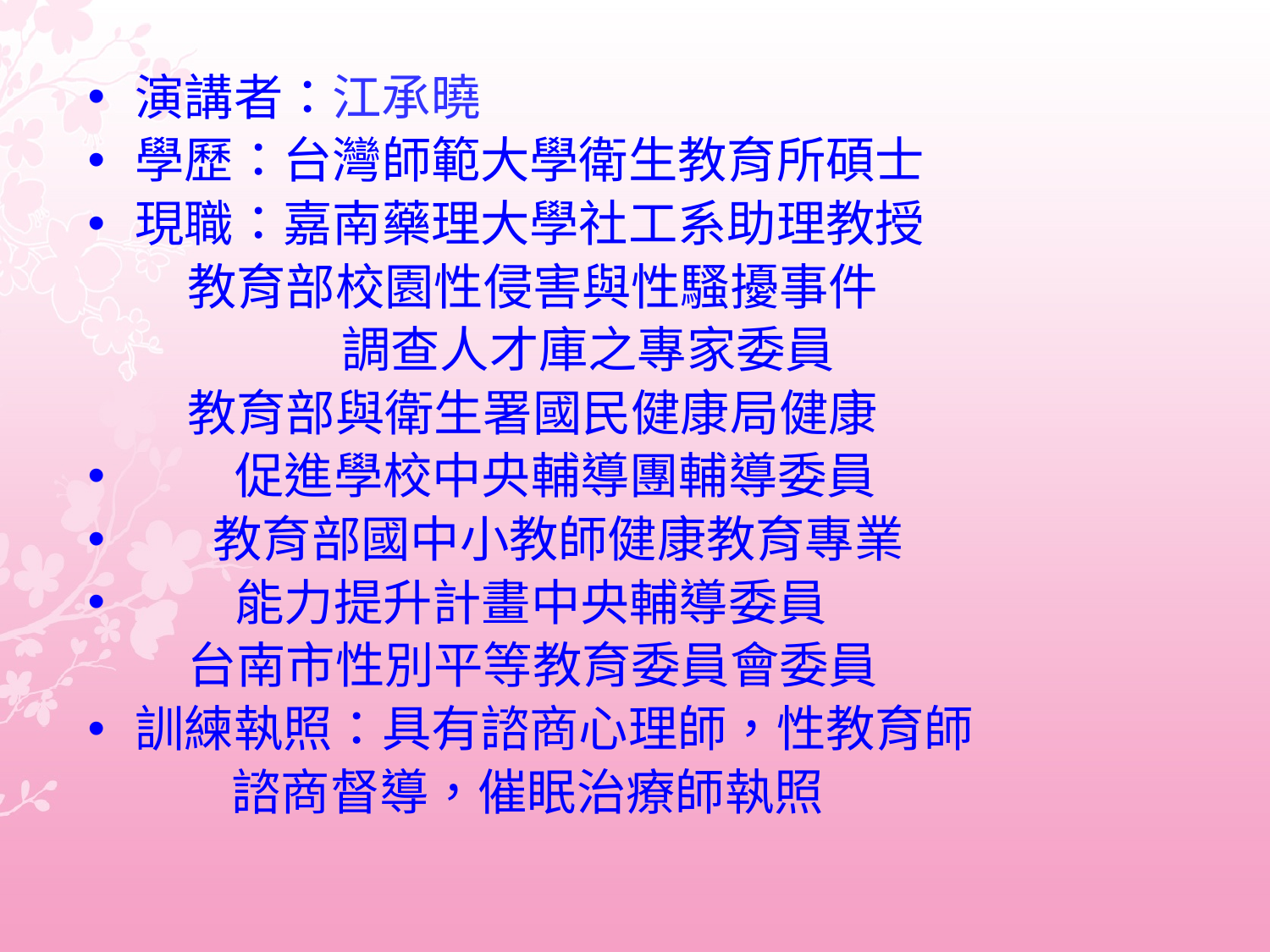

#
演講者：江承曉
學歷：台灣師範大學衛生教育所碩士
現職：嘉南藥理大學社工系助理教授
        教育部校園性侵害與性騷擾事件
                      調查人才庫之專家委員
        教育部與衛生署國民健康局健康
        促進學校中央輔導團輔導委員
      教育部國中小教師健康教育專業
        能力提升計畫中央輔導委員
        台南市性別平等教育委員會委員
訓練執照：具有諮商心理師，性教育師
            諮商督導，催眠治療師執照